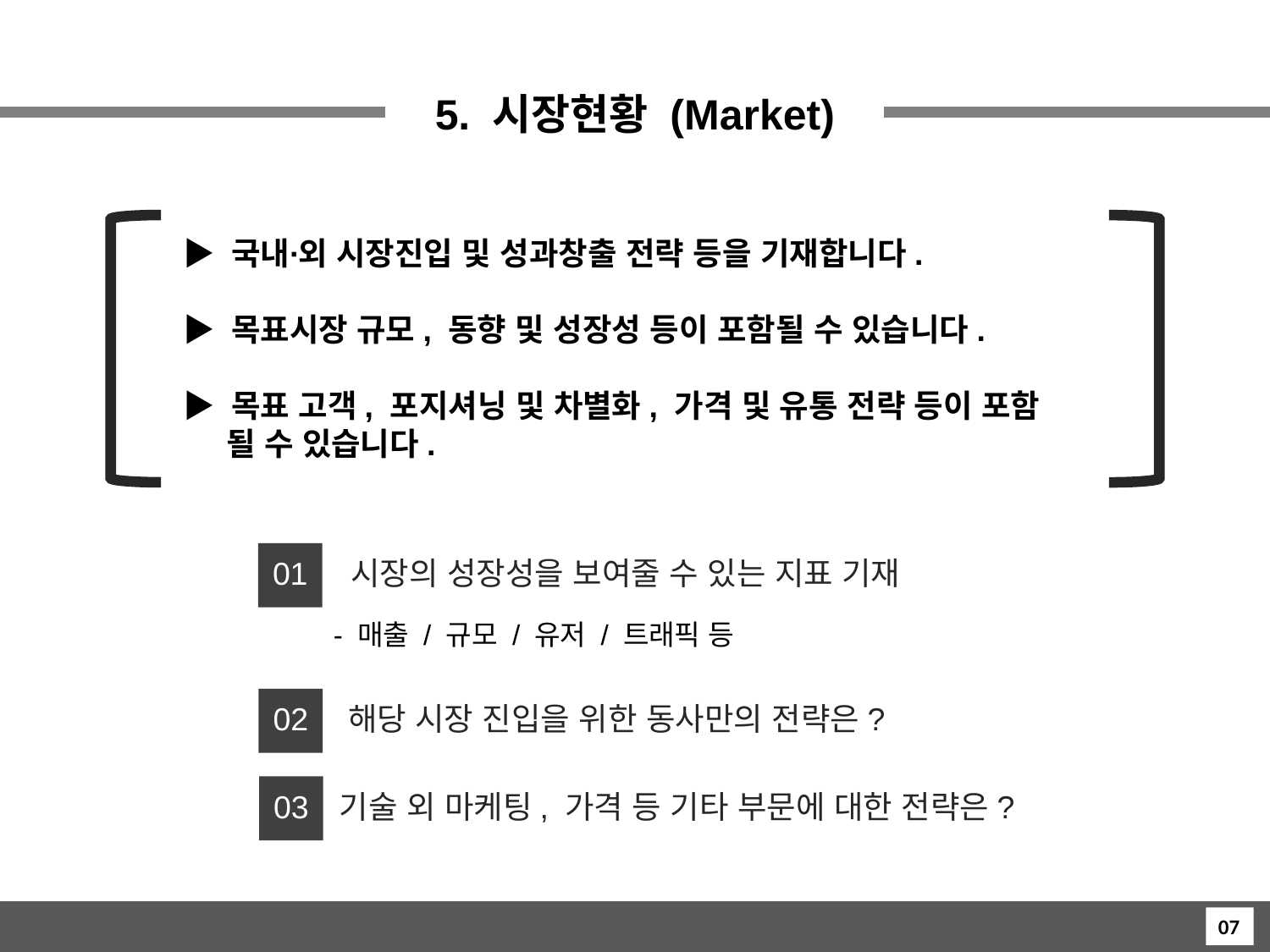

5. 시장현황 (Market)

▶ 국내∙외 시장진입 및 성과창출 전략 등을 기재합니다.

▶ 목표시장 규모, 동향 및 성장성 등이 포함될 수 있습니다.

▶ 목표 고객, 포지셔닝 및 차별화, 가격 및 유통 전략 등이 포함
    될 수 있습니다.

01
시장의 성장성을 보여줄 수 있는 지표 기재
- 매출 / 규모 / 유저 / 트래픽 등

02
해당 시장 진입을 위한 동사만의 전략은?

03
기술 외 마케팅, 가격 등 기타 부문에 대한 전략은?

07